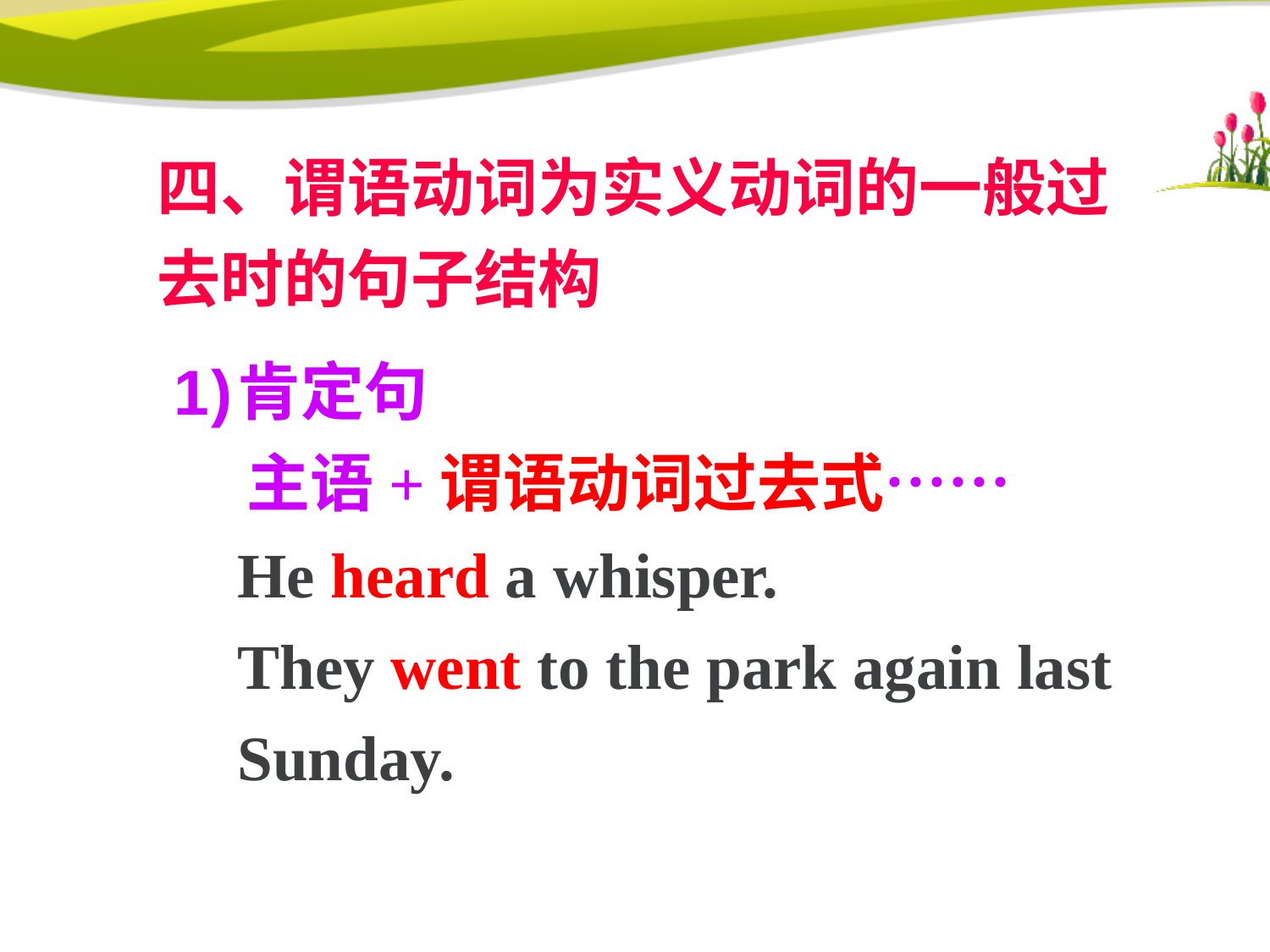

四、谓语动词为实义动词的一般过去时的句子结构
肯定句
    主语+谓语动词过去式……
    He heard a whisper.
    They went to the park again last Sunday.